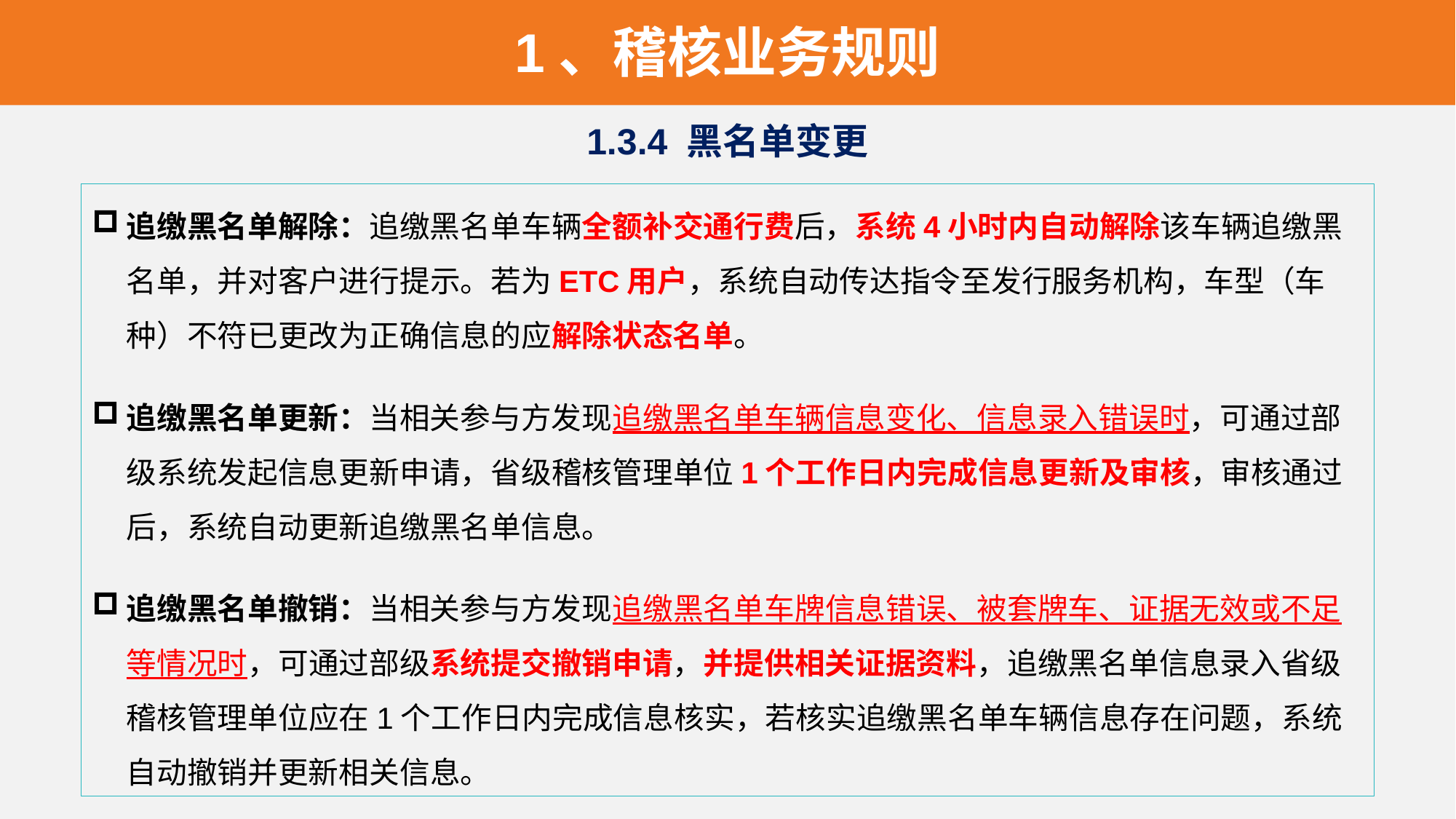

1、稽核业务规则
1.3.4 黑名单变更
追缴黑名单解除：追缴黑名单车辆全额补交通行费后，系统4小时内自动解除该车辆追缴黑名单，并对客户进行提示。若为ETC用户，系统自动传达指令至发行服务机构，车型（车种）不符已更改为正确信息的应解除状态名单。
追缴黑名单更新：当相关参与方发现追缴黑名单车辆信息变化、信息录入错误时，可通过部级系统发起信息更新申请，省级稽核管理单位1个工作日内完成信息更新及审核，审核通过后，系统自动更新追缴黑名单信息。
追缴黑名单撤销：当相关参与方发现追缴黑名单车牌信息错误、被套牌车、证据无效或不足等情况时，可通过部级系统提交撤销申请，并提供相关证据资料，追缴黑名单信息录入省级稽核管理单位应在1个工作日内完成信息核实，若核实追缴黑名单车辆信息存在问题，系统自动撤销并更新相关信息。